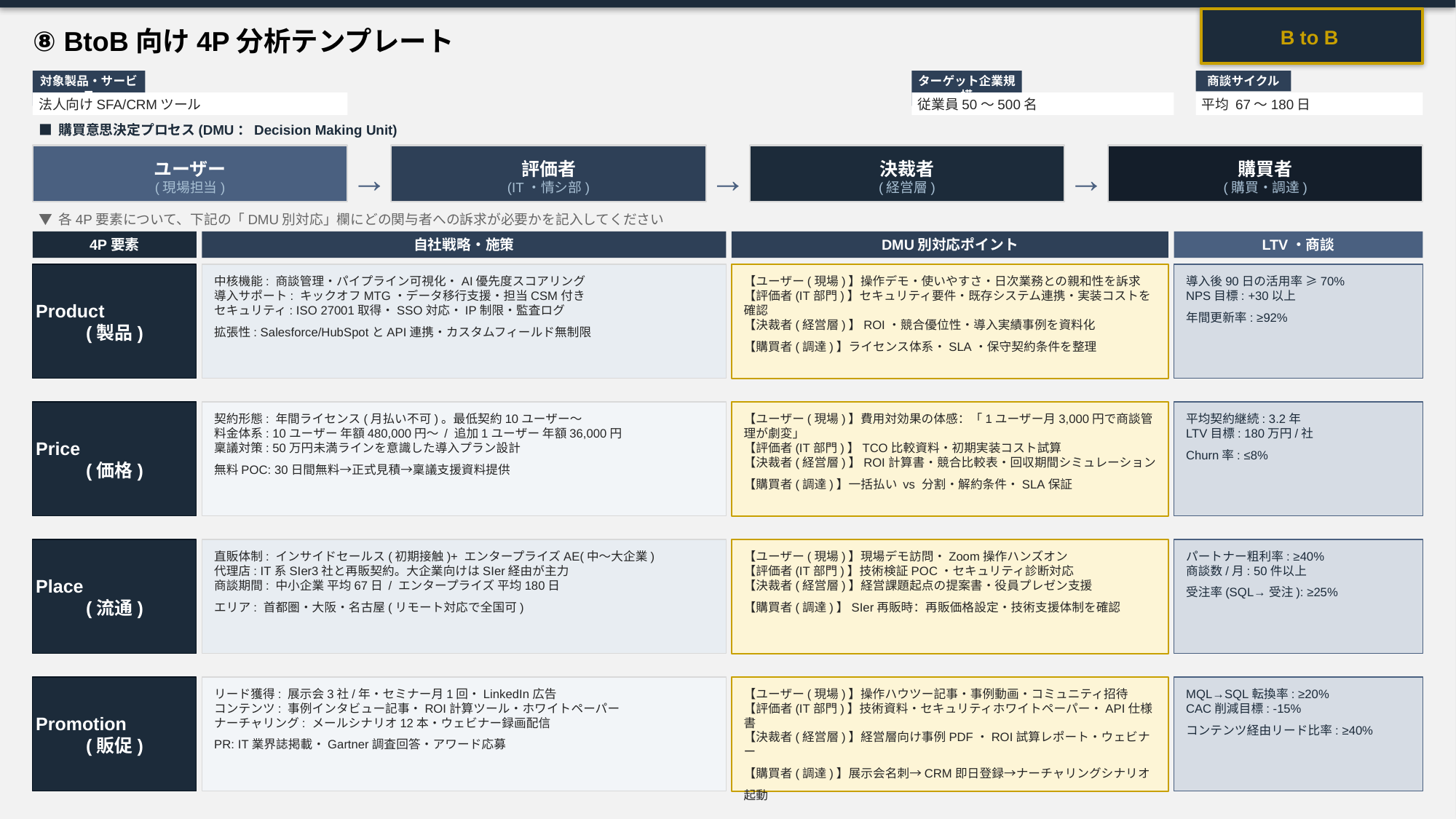

⑧ BtoB向け4P分析テンプレート

B to B
対象製品・サービス
ターゲット企業規模
商談サイクル
法人向けSFA/CRMツール
従業員50〜500名
平均 67〜180日
■ 購買意思決定プロセス(DMU：Decision Making Unit)
ユーザー
(現場担当)
評価者
(IT・情シ部)
決裁者
(経営層)
購買者
(購買・調達)
→
→
→
▼ 各4P要素について、下記の「DMU別対応」欄にどの関与者への訴求が必要かを記入してください
4P要素
自社戦略・施策
DMU別対応ポイント
LTV・商談
導入後90日の活用率 ≥70%
NPS目標: +30以上
年間更新率: ≥92%
Product
(製品)
中核機能: 商談管理・パイプライン可視化・AI優先度スコアリング
導入サポート: キックオフMTG・データ移行支援・担当CSM付き
セキュリティ: ISO 27001取得・SSO対応・IP制限・監査ログ
拡張性: Salesforce/HubSpotとAPI連携・カスタムフィールド無制限
【ユーザー(現場)】操作デモ・使いやすさ・日次業務との親和性を訴求
【評価者(IT部門)】セキュリティ要件・既存システム連携・実装コストを確認
【決裁者(経営層)】ROI・競合優位性・導入実績事例を資料化
【購買者(調達)】ライセンス体系・SLA・保守契約条件を整理
平均契約継続: 3.2年
LTV目標: 180万円/社
Churn率: ≤8%
Price
(価格)
契約形態: 年間ライセンス(月払い不可)。最低契約10ユーザー〜
料金体系: 10ユーザー 年額480,000円〜 / 追加1ユーザー 年額36,000円
稟議対策: 50万円未満ラインを意識した導入プラン設計
無料POC: 30日間無料→正式見積→稟議支援資料提供
【ユーザー(現場)】費用対効果の体感：「1ユーザー月3,000円で商談管理が劇変」
【評価者(IT部門)】TCO比較資料・初期実装コスト試算
【決裁者(経営層)】ROI計算書・競合比較表・回収期間シミュレーション
【購買者(調達)】一括払い vs 分割・解約条件・SLA保証
パートナー粗利率: ≥40%
商談数/月: 50件以上
受注率(SQL→受注): ≥25%
Place
(流通)
直販体制: インサイドセールス(初期接触)+ エンタープライズAE(中〜大企業)
代理店: IT系SIer3社と再販契約。大企業向けはSIer経由が主力
商談期間: 中小企業 平均67日 / エンタープライズ 平均180日
エリア: 首都圏・大阪・名古屋(リモート対応で全国可)
【ユーザー(現場)】現場デモ訪問・Zoom操作ハンズオン
【評価者(IT部門)】技術検証POC・セキュリティ診断対応
【決裁者(経営層)】経営課題起点の提案書・役員プレゼン支援
【購買者(調達)】SIer再販時：再販価格設定・技術支援体制を確認
Promotion
(販促)
リード獲得: 展示会3社/年・セミナー月1回・LinkedIn広告
コンテンツ: 事例インタビュー記事・ROI計算ツール・ホワイトペーパー
ナーチャリング: メールシナリオ12本・ウェビナー録画配信
PR: IT業界誌掲載・Gartner調査回答・アワード応募
【ユーザー(現場)】操作ハウツー記事・事例動画・コミュニティ招待
【評価者(IT部門)】技術資料・セキュリティホワイトペーパー・API仕様書
【決裁者(経営層)】経営層向け事例PDF・ROI試算レポート・ウェビナー
【購買者(調達)】展示会名刺→CRM即日登録→ナーチャリングシナリオ起動
MQL→SQL転換率: ≥20%
CAC削減目標: -15%
コンテンツ経由リード比率: ≥40%
※ DMU別対応ポイント(金色枠)に各関与者への訴求内容を記入。「B to B 専用」テンプレートとして購買意思決定プロセス全体をカバーするよう設計してください。